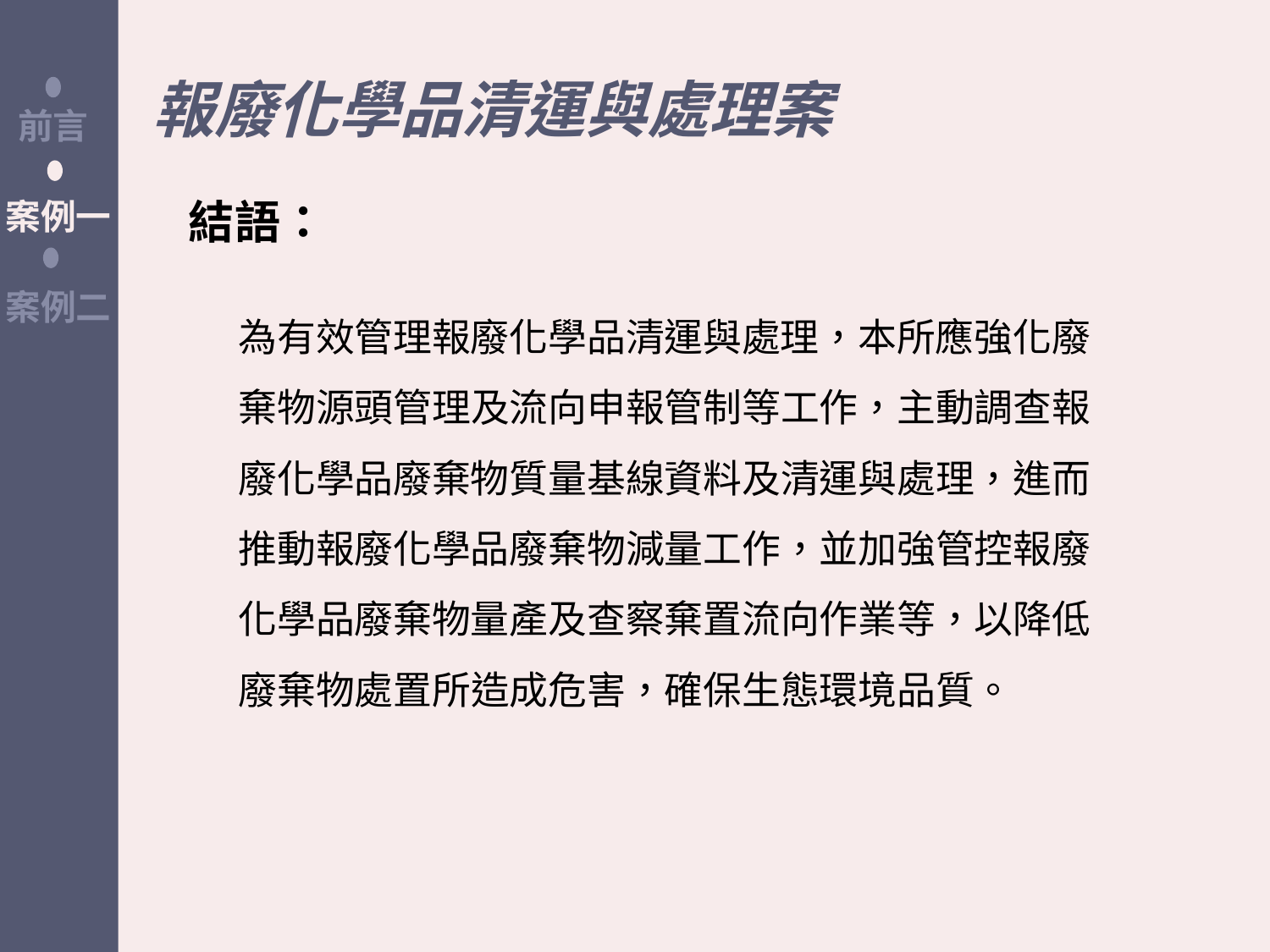

報廢化學品清運與處理案

前言

案例一
結語：

案例二
為有效管理報廢化學品清運與處理，本所應強化廢棄物源頭管理及流向申報管制等工作，主動調查報廢化學品廢棄物質量基線資料及清運與處理，進而推動報廢化學品廢棄物減量工作，並加強管控報廢化學品廢棄物量產及查察棄置流向作業等，以降低廢棄物處置所造成危害，確保生態環境品質。